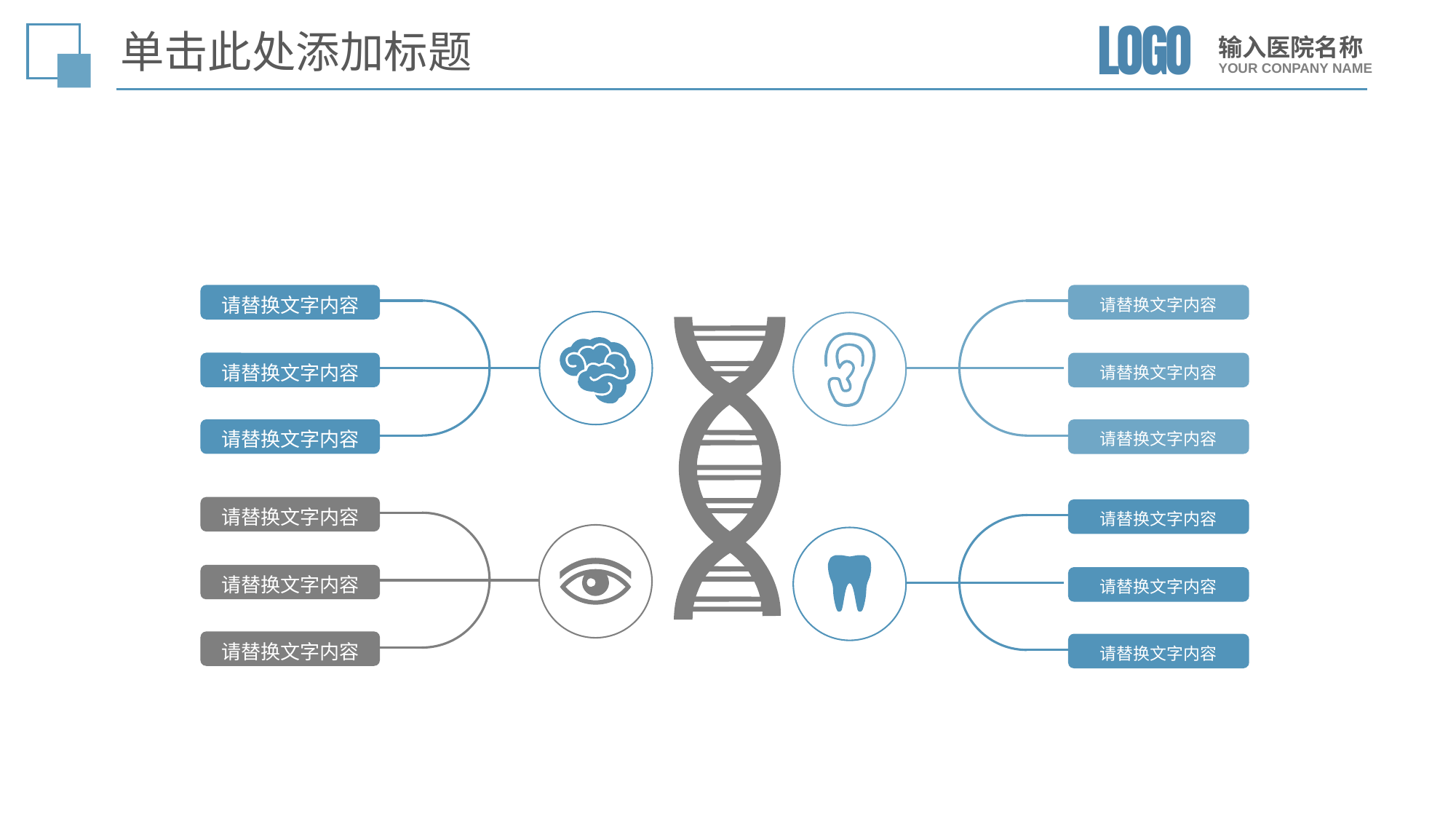

LOGO
输入医院名称
YOUR CONPANY NAME

单击此处添加标题
请替换文字内容
请替换文字内容

请替换文字内容
请替换文字内容
请替换文字内容
请替换文字内容
请替换文字内容
请替换文字内容

请替换文字内容
请替换文字内容
请替换文字内容
请替换文字内容